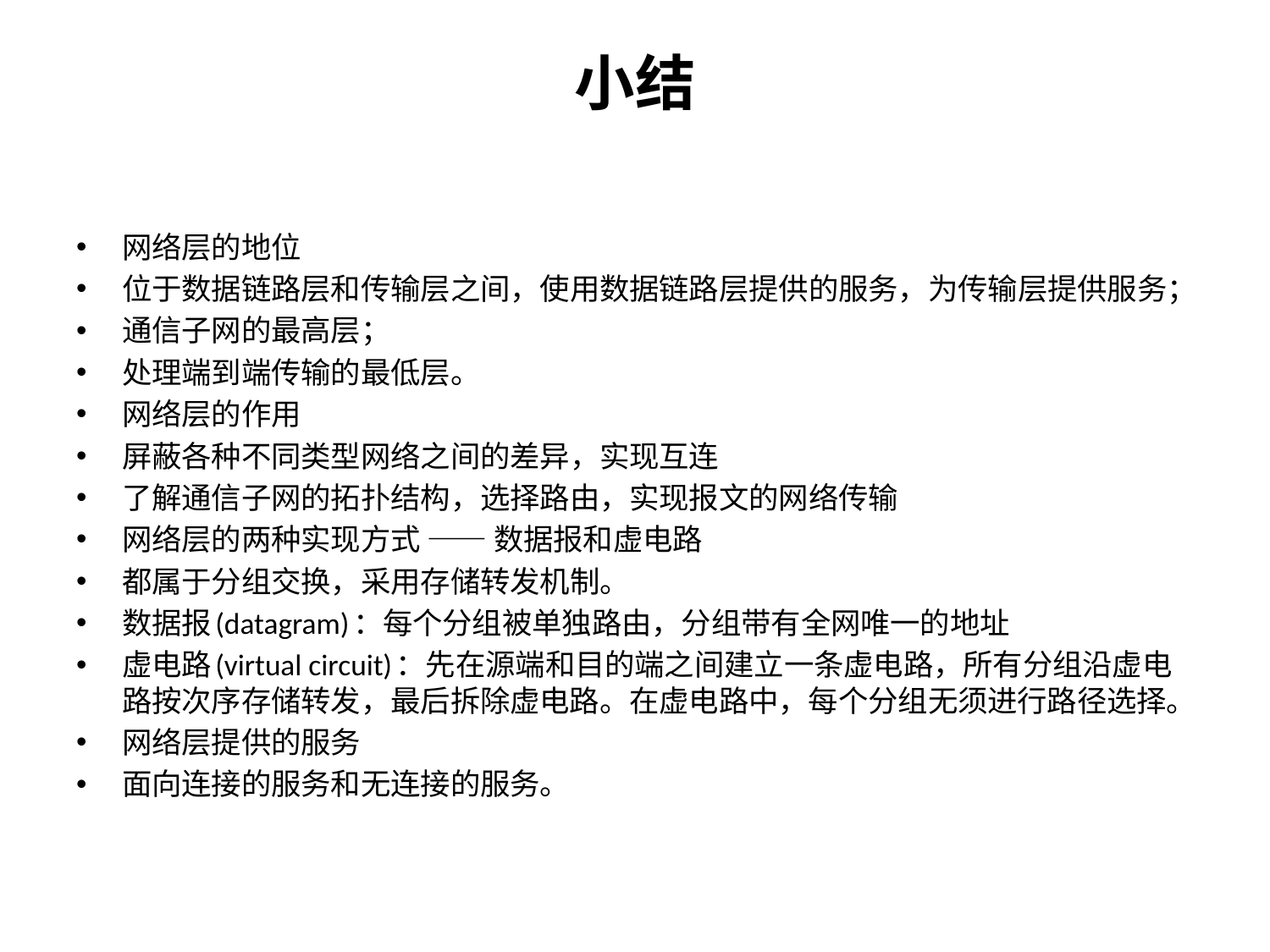

# 小结
网络层的地位
位于数据链路层和传输层之间，使用数据链路层提供的服务，为传输层提供服务；
通信子网的最高层；
处理端到端传输的最低层。
网络层的作用
屏蔽各种不同类型网络之间的差异，实现互连
了解通信子网的拓扑结构，选择路由，实现报文的网络传输
网络层的两种实现方式 —— 数据报和虚电路
都属于分组交换，采用存储转发机制。
数据报(datagram)：每个分组被单独路由，分组带有全网唯一的地址
虚电路(virtual circuit)：先在源端和目的端之间建立一条虚电路，所有分组沿虚电路按次序存储转发，最后拆除虚电路。在虚电路中，每个分组无须进行路径选择。
网络层提供的服务
面向连接的服务和无连接的服务。